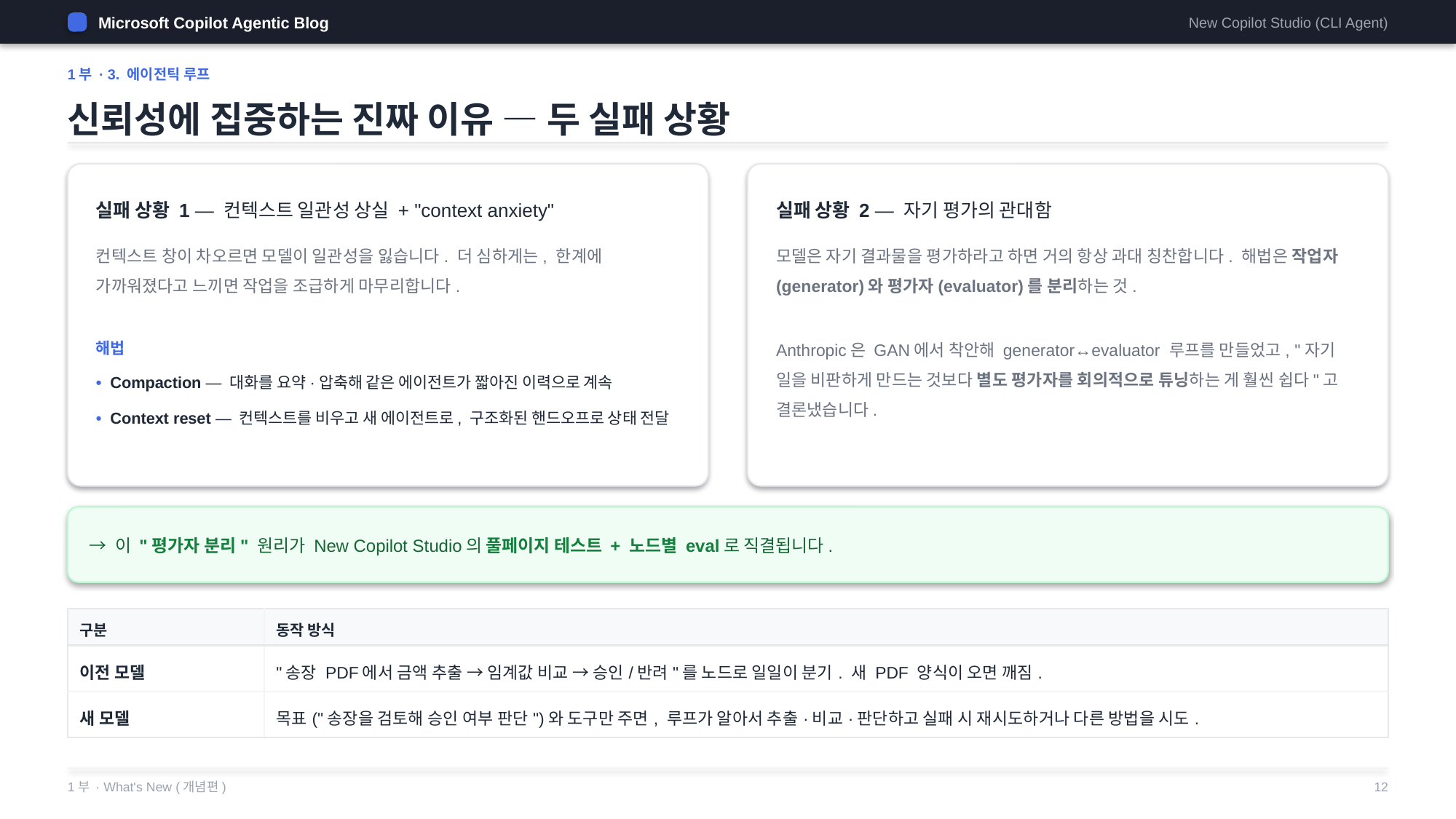

Microsoft Copilot Agentic Blog
New Copilot Studio (CLI Agent)

1부 · 3. 에이전틱 루프
신뢰성에 집중하는 진짜 이유 — 두 실패 상황

실패 상황 1 — 컨텍스트 일관성 상실 + "context anxiety"
실패 상황 2 — 자기 평가의 관대함
컨텍스트 창이 차오르면 모델이 일관성을 잃습니다. 더 심하게는, 한계에 가까워졌다고 느끼면 작업을 조급하게 마무리합니다.
모델은 자기 결과물을 평가하라고 하면 거의 항상 과대 칭찬합니다. 해법은 작업자(generator)와 평가자(evaluator)를 분리하는 것.
해법
Anthropic은 GAN에서 착안해 generator↔evaluator 루프를 만들었고, "자기 일을 비판하게 만드는 것보다 별도 평가자를 회의적으로 튜닝하는 게 훨씬 쉽다"고 결론냈습니다.
•  Compaction — 대화를 요약·압축해 같은 에이전트가 짧아진 이력으로 계속
•  Context reset — 컨텍스트를 비우고 새 에이전트로, 구조화된 핸드오프로 상태 전달

→ 이 "평가자 분리" 원리가 New Copilot Studio의 풀페이지 테스트 + 노드별 eval로 직결됩니다.
| 구분 | 동작 방식 |
| --- | --- |
| 이전 모델 | "송장 PDF에서 금액 추출 → 임계값 비교 → 승인/반려"를 노드로 일일이 분기. 새 PDF 양식이 오면 깨짐. |
| 새 모델 | 목표("송장을 검토해 승인 여부 판단")와 도구만 주면, 루프가 알아서 추출·비교·판단하고 실패 시 재시도하거나 다른 방법을 시도. |

1부 · What's New (개념편)
12